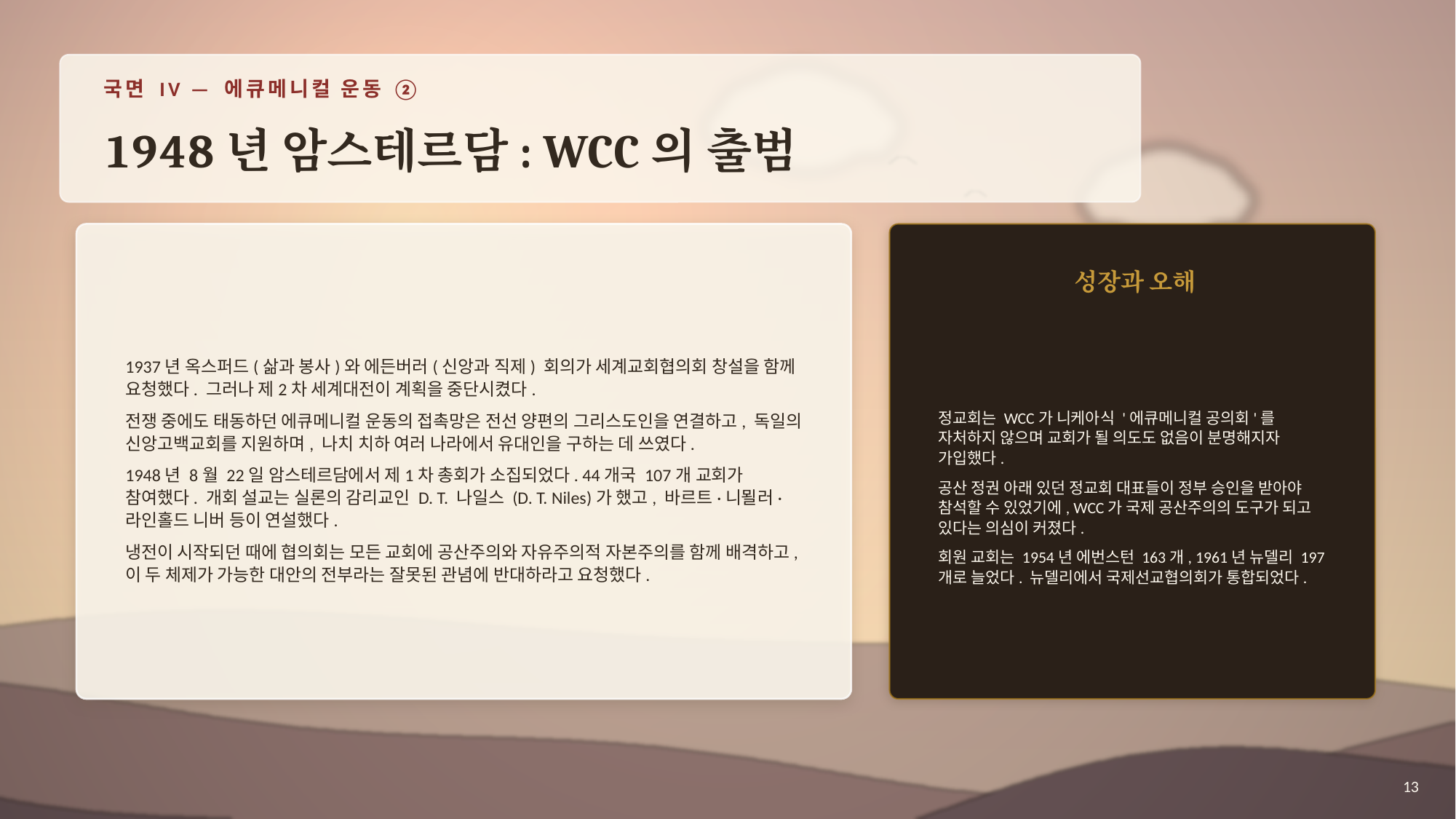

국면 IV — 에큐메니컬 운동 ②
1948년 암스테르담: WCC의 출범

1937년 옥스퍼드(삶과 봉사)와 에든버러(신앙과 직제) 회의가 세계교회협의회 창설을 함께 요청했다. 그러나 제2차 세계대전이 계획을 중단시켰다.
전쟁 중에도 태동하던 에큐메니컬 운동의 접촉망은 전선 양편의 그리스도인을 연결하고, 독일의 신앙고백교회를 지원하며, 나치 치하 여러 나라에서 유대인을 구하는 데 쓰였다.
1948년 8월 22일 암스테르담에서 제1차 총회가 소집되었다. 44개국 107개 교회가 참여했다. 개회 설교는 실론의 감리교인 D. T. 나일스 (D. T. Niles)가 했고, 바르트·니묄러·라인홀드 니버 등이 연설했다.
냉전이 시작되던 때에 협의회는 모든 교회에 공산주의와 자유주의적 자본주의를 함께 배격하고, 이 두 체제가 가능한 대안의 전부라는 잘못된 관념에 반대하라고 요청했다.
성장과 오해
정교회는 WCC가 니케아식 '에큐메니컬 공의회'를 자처하지 않으며 교회가 될 의도도 없음이 분명해지자 가입했다.
공산 정권 아래 있던 정교회 대표들이 정부 승인을 받아야 참석할 수 있었기에, WCC가 국제 공산주의의 도구가 되고 있다는 의심이 커졌다.
회원 교회는 1954년 에번스턴 163개, 1961년 뉴델리 197개로 늘었다. 뉴델리에서 국제선교협의회가 통합되었다.
13